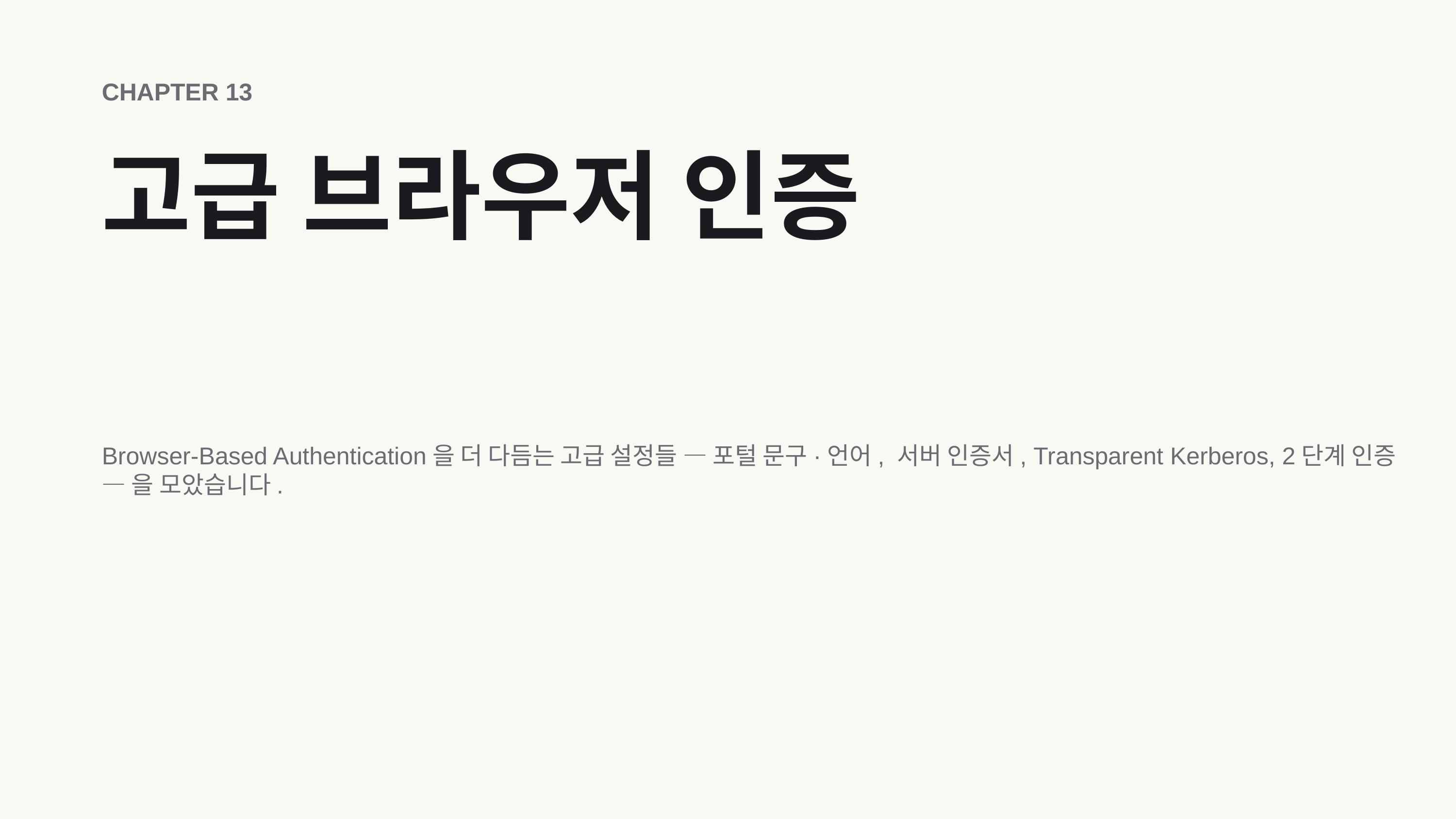

CHAPTER 13
고급 브라우저 인증
Browser-Based Authentication을 더 다듬는 고급 설정들 — 포털 문구·언어, 서버 인증서, Transparent Kerberos, 2단계 인증 — 을 모았습니다.